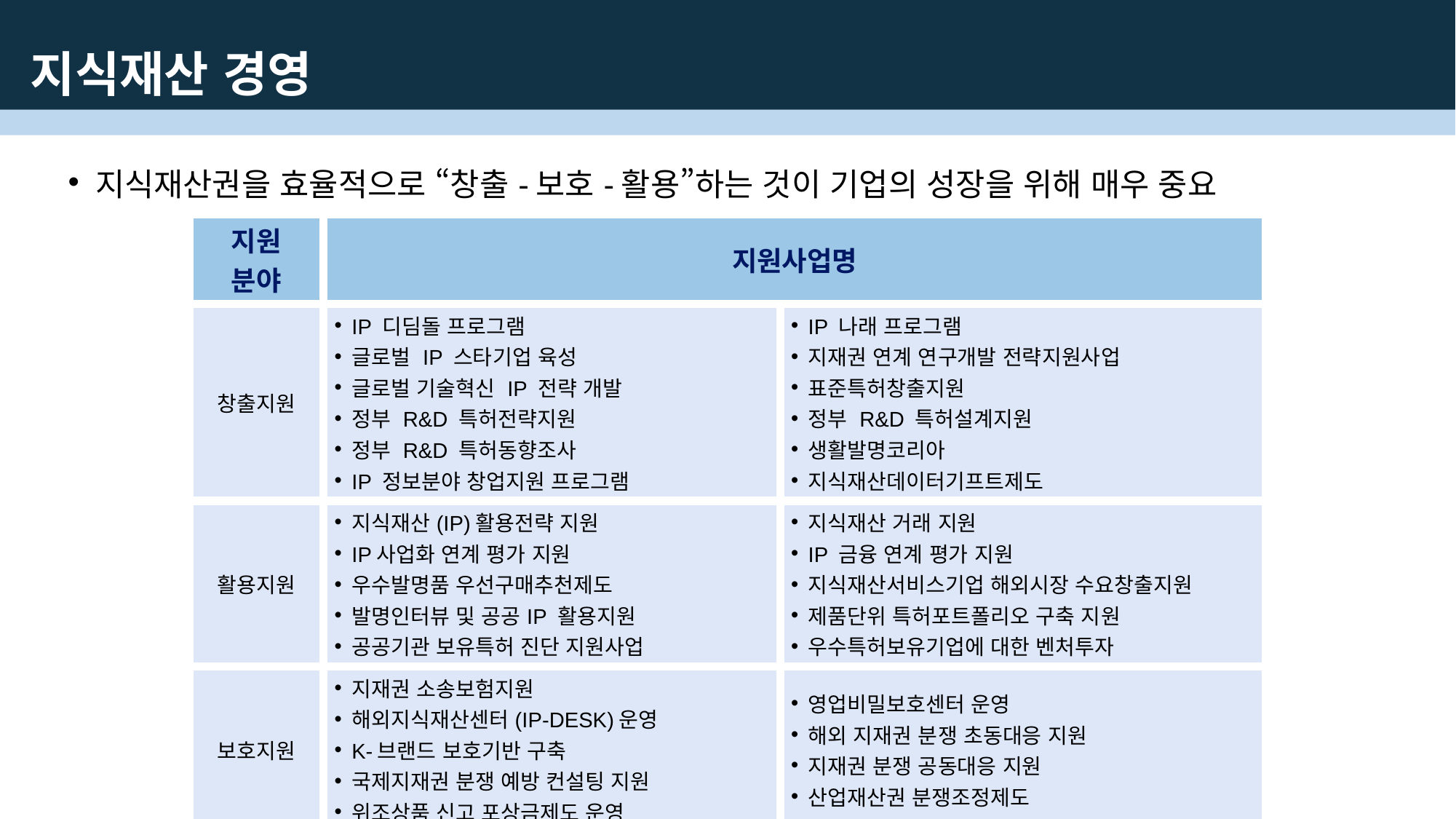

지식재산 경영
지식재산권을 효율적으로 “창출-보호-활용”하는 것이 기업의 성장을 위해 매우 중요
| 지원 분야 | 지원사업명 |  |
| --- | --- | --- |
| 창출지원 | IP 디딤돌 프로그램 글로벌 IP 스타기업 육성 글로벌 기술혁신 IP 전략 개발 정부 R&D 특허전략지원 정부 R&D 특허동향조사 IP 정보분야 창업지원 프로그램 | IP 나래 프로그램 지재권 연계 연구개발 전략지원사업 표준특허창출지원 정부 R&D 특허설계지원 생활발명코리아 지식재산데이터기프트제도 |
| 활용지원 | 지식재산(IP)활용전략 지원 IP사업화 연계 평가 지원 우수발명품 우선구매추천제도 발명인터뷰 및 공공IP 활용지원 공공기관 보유특허 진단 지원사업 | 지식재산 거래 지원 IP 금융 연계 평가 지원 지식재산서비스기업 해외시장 수요창출지원 제품단위 특허포트폴리오 구축 지원 우수특허보유기업에 대한 벤처투자 |
| 보호지원 | 지재권 소송보험지원 해외지식재산센터(IP-DESK)운영 K-브랜드 보호기반 구축 국제지재권 분쟁 예방 컨설팅 지원 위조상품 신고 포상금제도 운영 | 영업비밀보호센터 운영 해외 지재권 분쟁 초동대응 지원 지재권 분쟁 공동대응 지원 산업재산권 분쟁조정제도 |